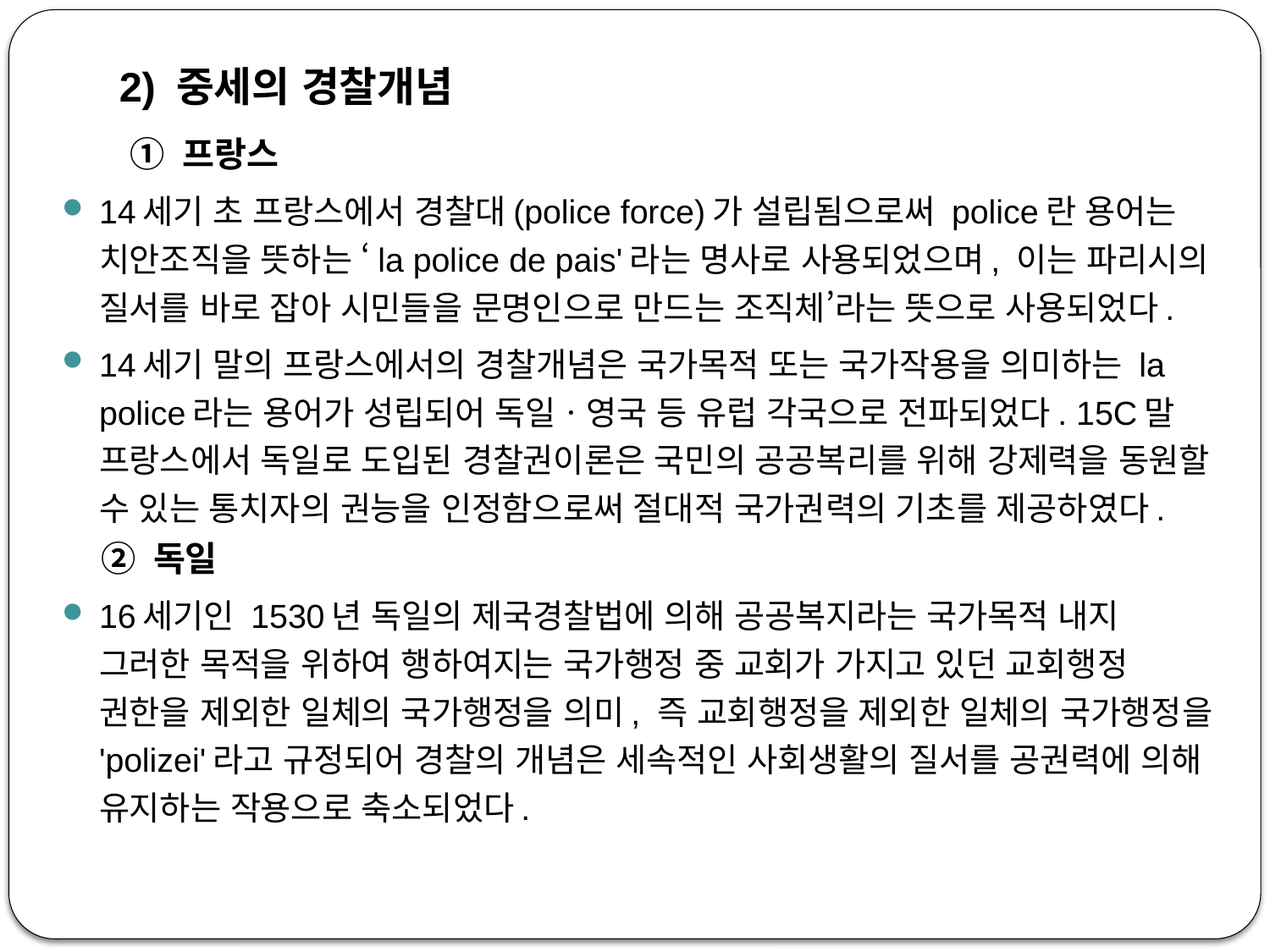

2) 중세의 경찰개념
       ① 프랑스
14세기 초 프랑스에서 경찰대(police force)가 설립됨으로써 police란 용어는 치안조직을 뜻하는 ‘la police de pais'라는 명사로 사용되었으며, 이는 파리시의 질서를 바로 잡아 시민들을 문명인으로 만드는 조직체’라는 뜻으로 사용되었다.
14세기 말의 프랑스에서의 경찰개념은 국가목적 또는 국가작용을 의미하는 la police라는 용어가 성립되어 독일ㆍ영국 등 유럽 각국으로 전파되었다. 15C말 프랑스에서 독일로 도입된 경찰권이론은 국민의 공공복리를 위해 강제력을 동원할 수 있는 통치자의 권능을 인정함으로써 절대적 국가권력의 기초를 제공하였다.
    ② 독일
16세기인 1530년 독일의 제국경찰법에 의해 공공복지라는 국가목적 내지 그러한 목적을 위하여 행하여지는 국가행정 중 교회가 가지고 있던 교회행정 권한을 제외한 일체의 국가행정을 의미, 즉 교회행정을 제외한 일체의 국가행정을 'polizei'라고 규정되어 경찰의 개념은 세속적인 사회생활의 질서를 공권력에 의해 유지하는 작용으로 축소되었다.